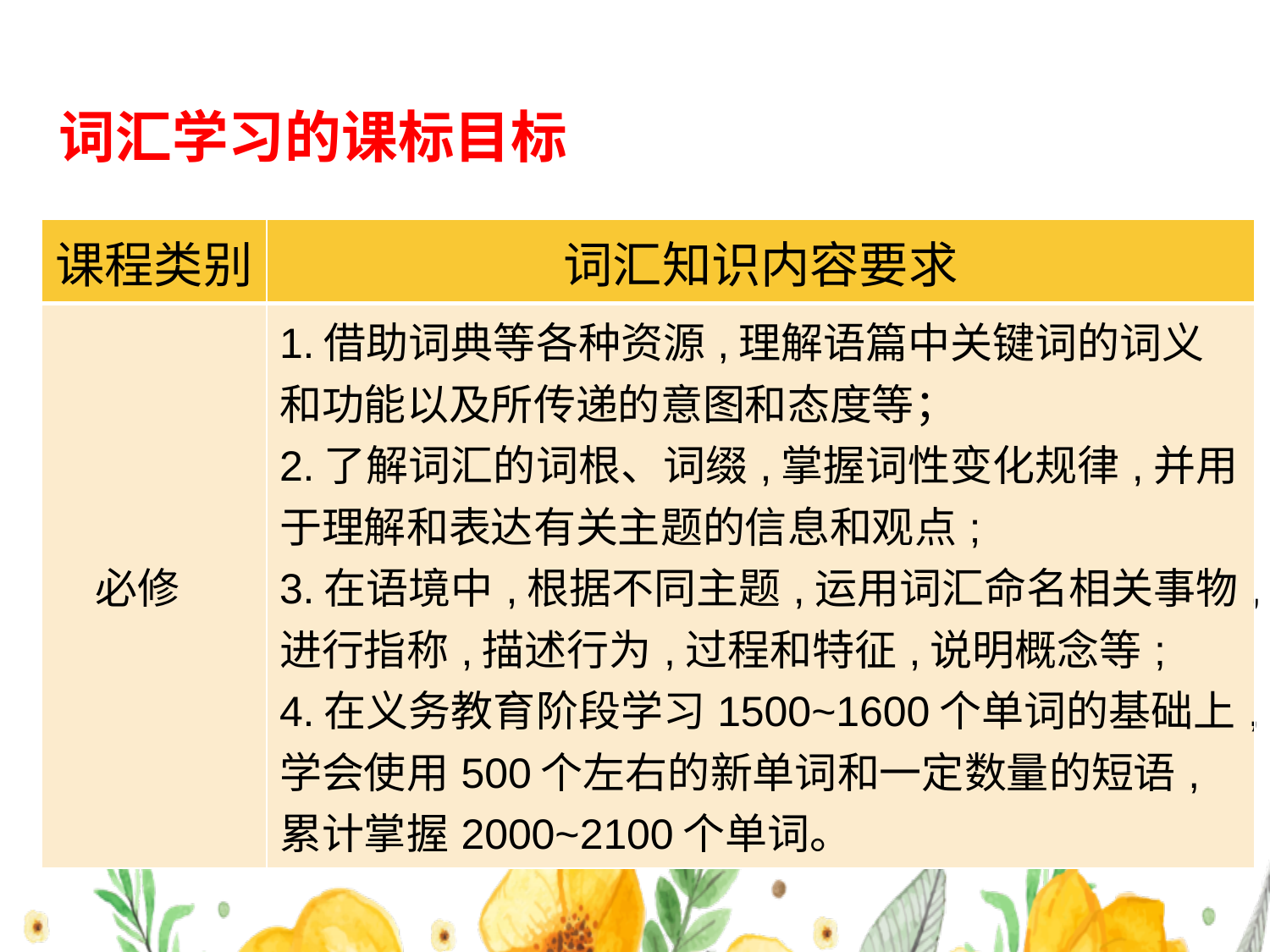

# 词汇学习的课标目标
| 课程类别 | 词汇知识内容要求 |
| --- | --- |
| 必修 | 1.借助词典等各种资源,理解语篇中关键词的词义和功能以及所传递的意图和态度等； 2.了解词汇的词根、词缀,掌握词性变化规律,并用于理解和表达有关主题的信息和观点; 3.在语境中,根据不同主题,运用词汇命名相关事物,进行指称,描述行为,过程和特征,说明概念等; 4.在义务教育阶段学习1500~1600个单词的基础上,学会使用500个左右的新单词和一定数量的短语,累计掌握2000~2100个单词。 |